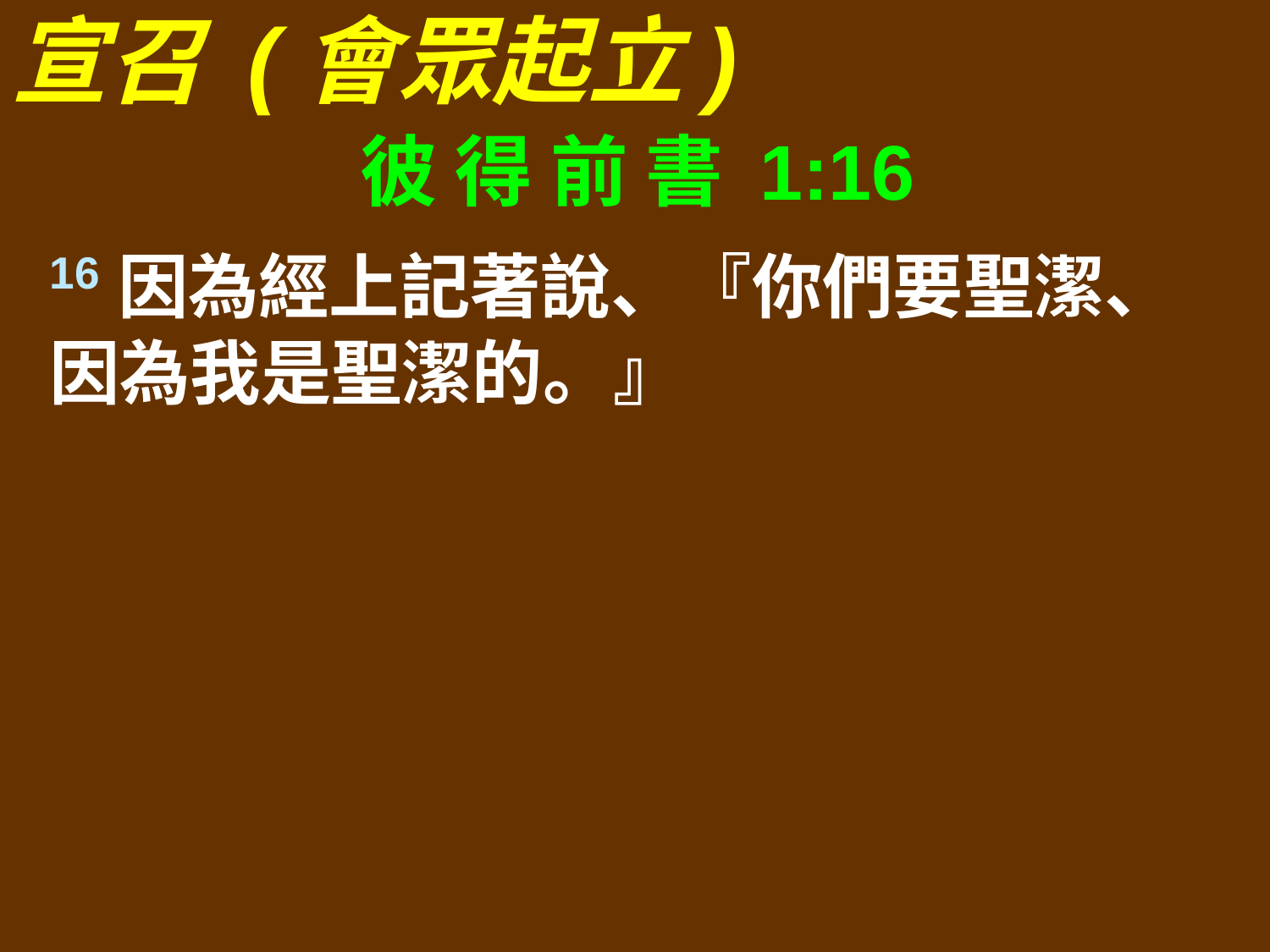

宣召 (會眾起立)
彼 得 前 書 1:16
16因為經上記著說、『你們要聖潔、因為我是聖潔的。』